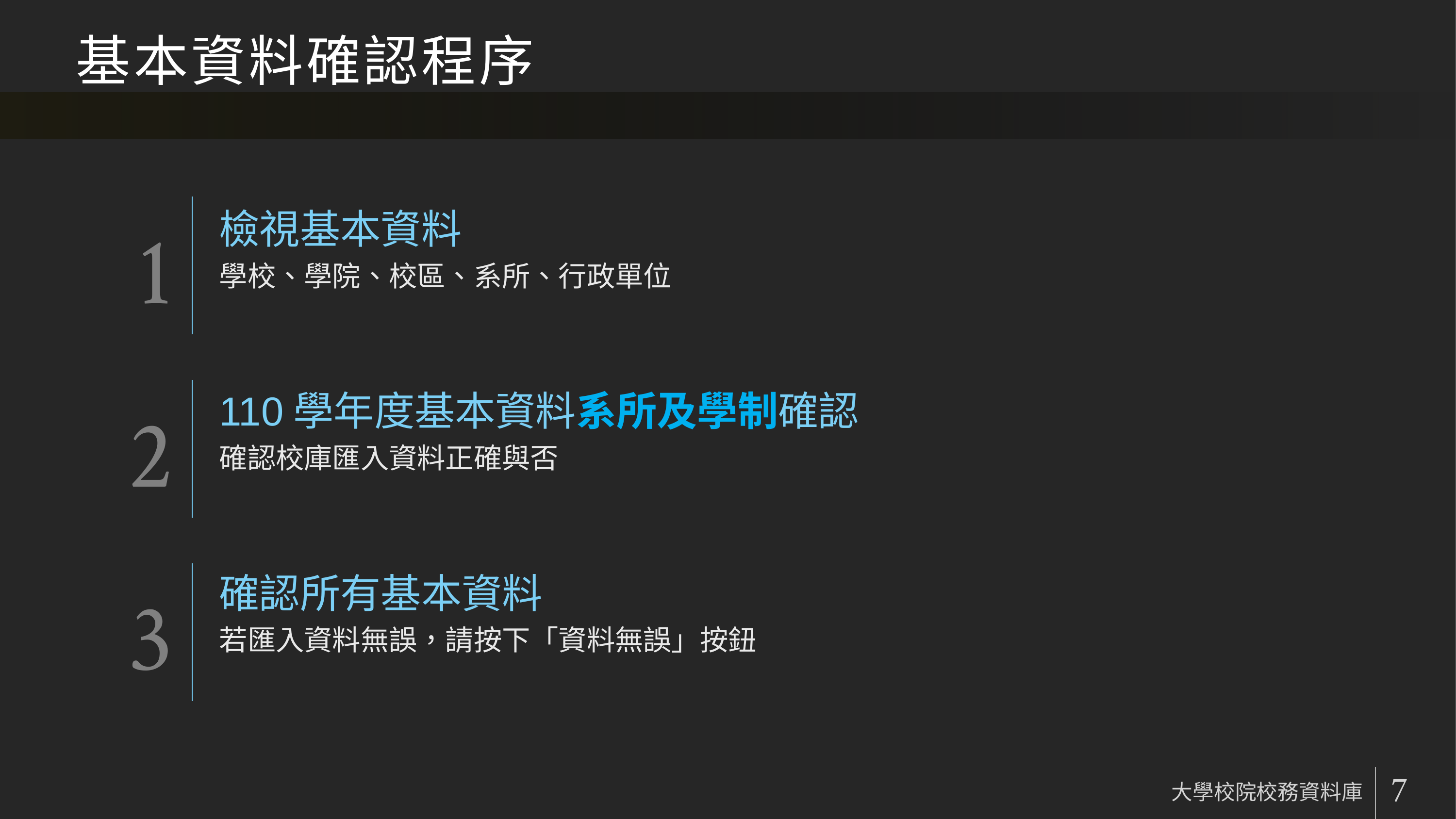

# 基本資料確認程序

檢視基本資料
學校、學院、校區、系所、行政單位

110學年度基本資料系所及學制確認
確認校庫匯入資料正確與否
確認所有基本資料
若匯入資料無誤，請按下「資料無誤」按鈕
大學校院校務資料庫
7